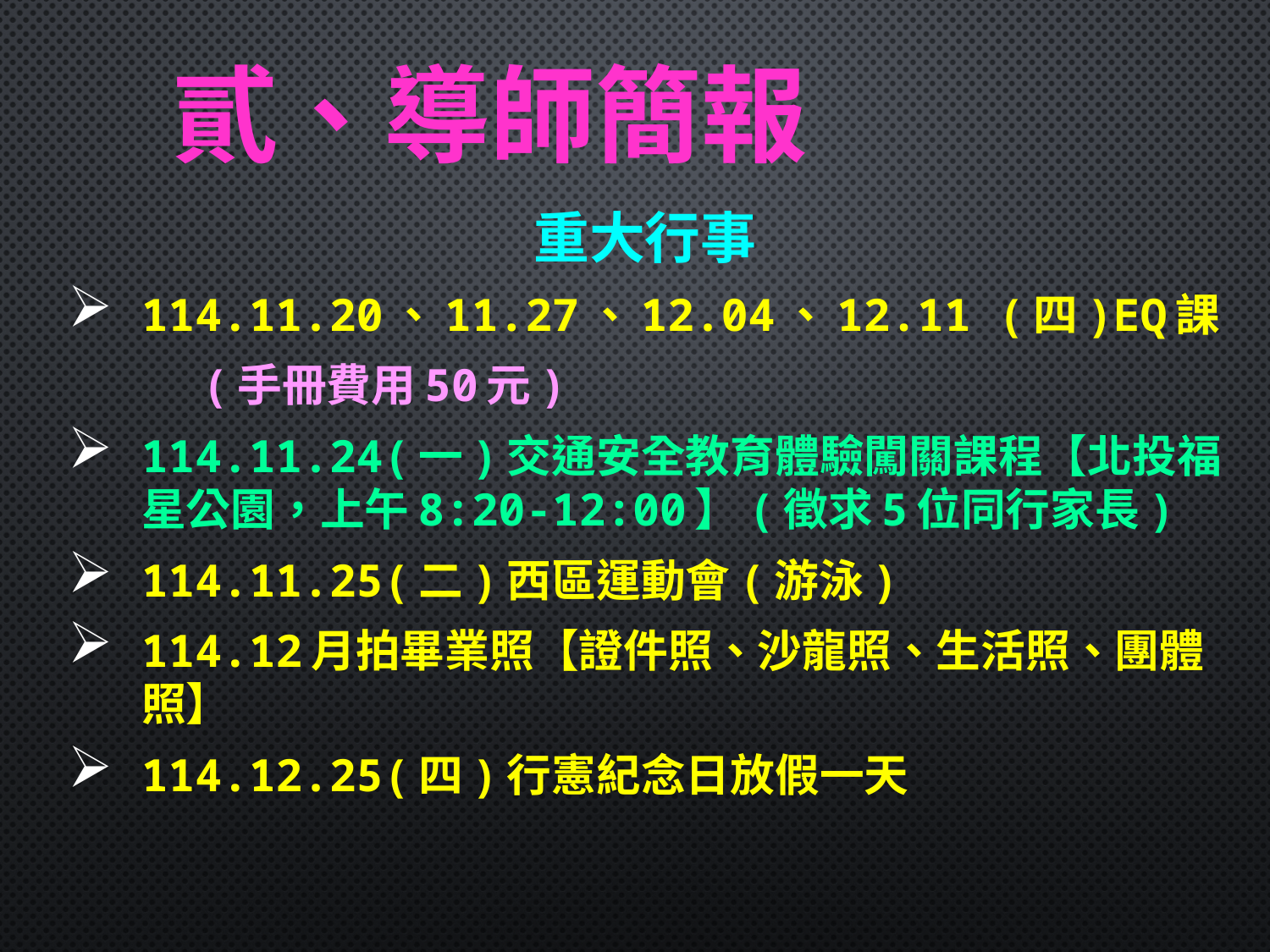

# 貳、導師簡報
重大行事
114.11.20、11.27、12.04、12.11 (四)EQ課
     (手冊費用50元)
114.11.24(一)交通安全教育體驗闖關課程【北投福星公園，上午8:20-12:00】(徵求5位同行家長)
114.11.25(二)西區運動會(游泳)
114.12月拍畢業照【證件照、沙龍照、生活照、團體照】
114.12.25(四)行憲紀念日放假一天